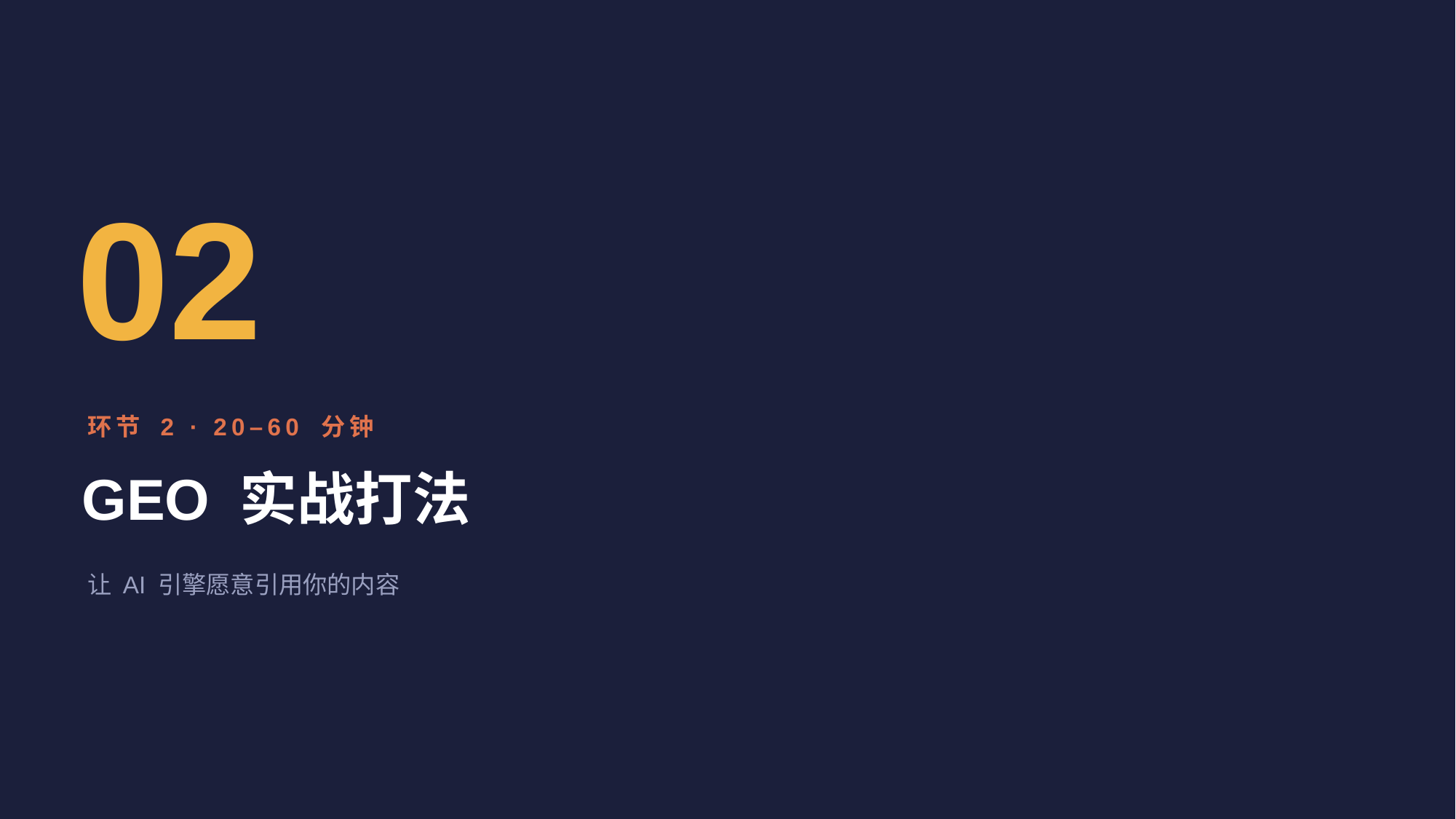

02
环节 2 · 20–60 分钟
GEO 实战打法
让 AI 引擎愿意引用你的内容